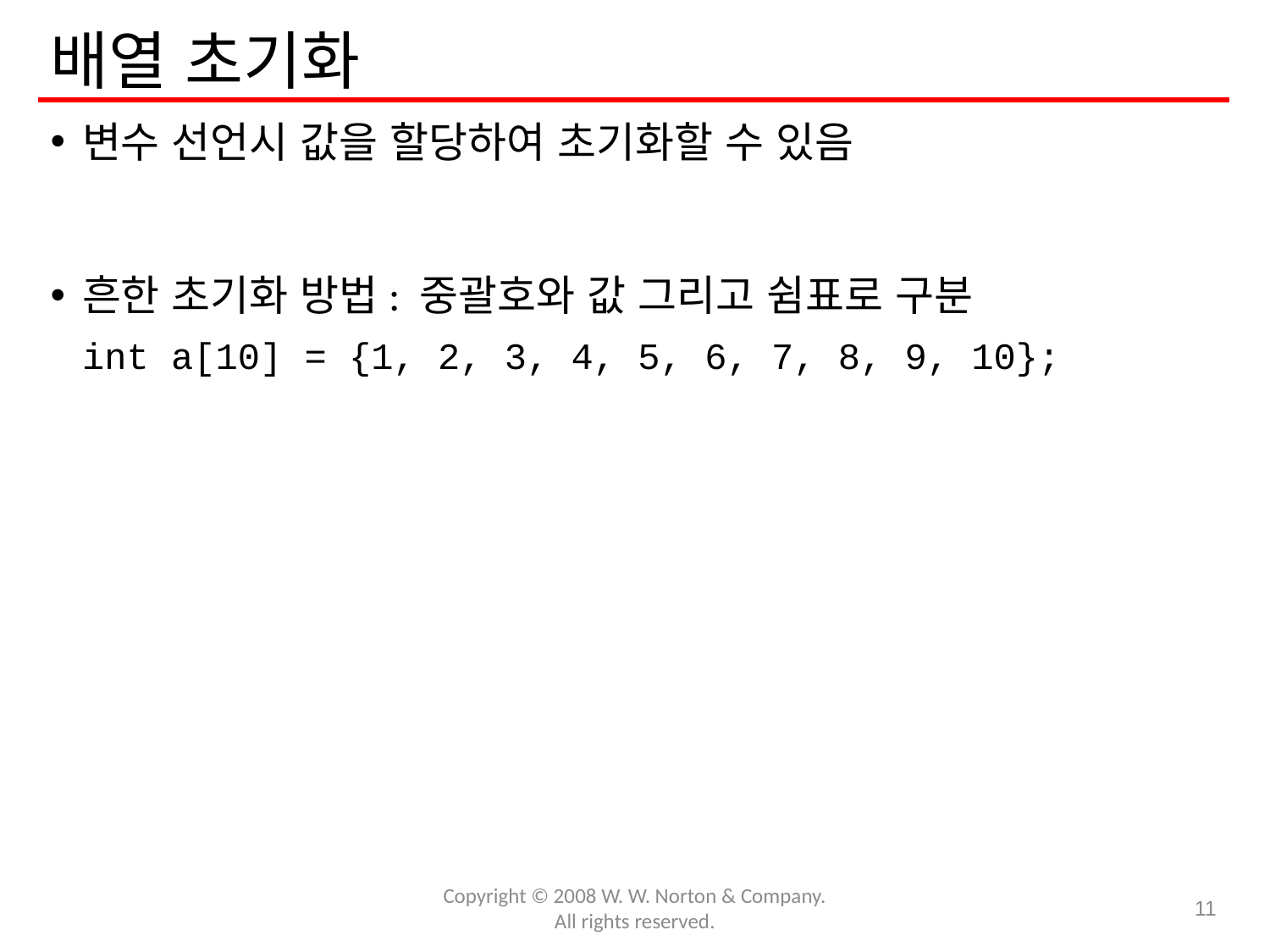

# 배열 초기화
변수 선언시 값을 할당하여 초기화할 수 있음

흔한 초기화 방법: 중괄호와 값 그리고 쉼표로 구분
	int a[10] = {1, 2, 3, 4, 5, 6, 7, 8, 9, 10};
Copyright © 2008 W. W. Norton & Company.
All rights reserved.
11